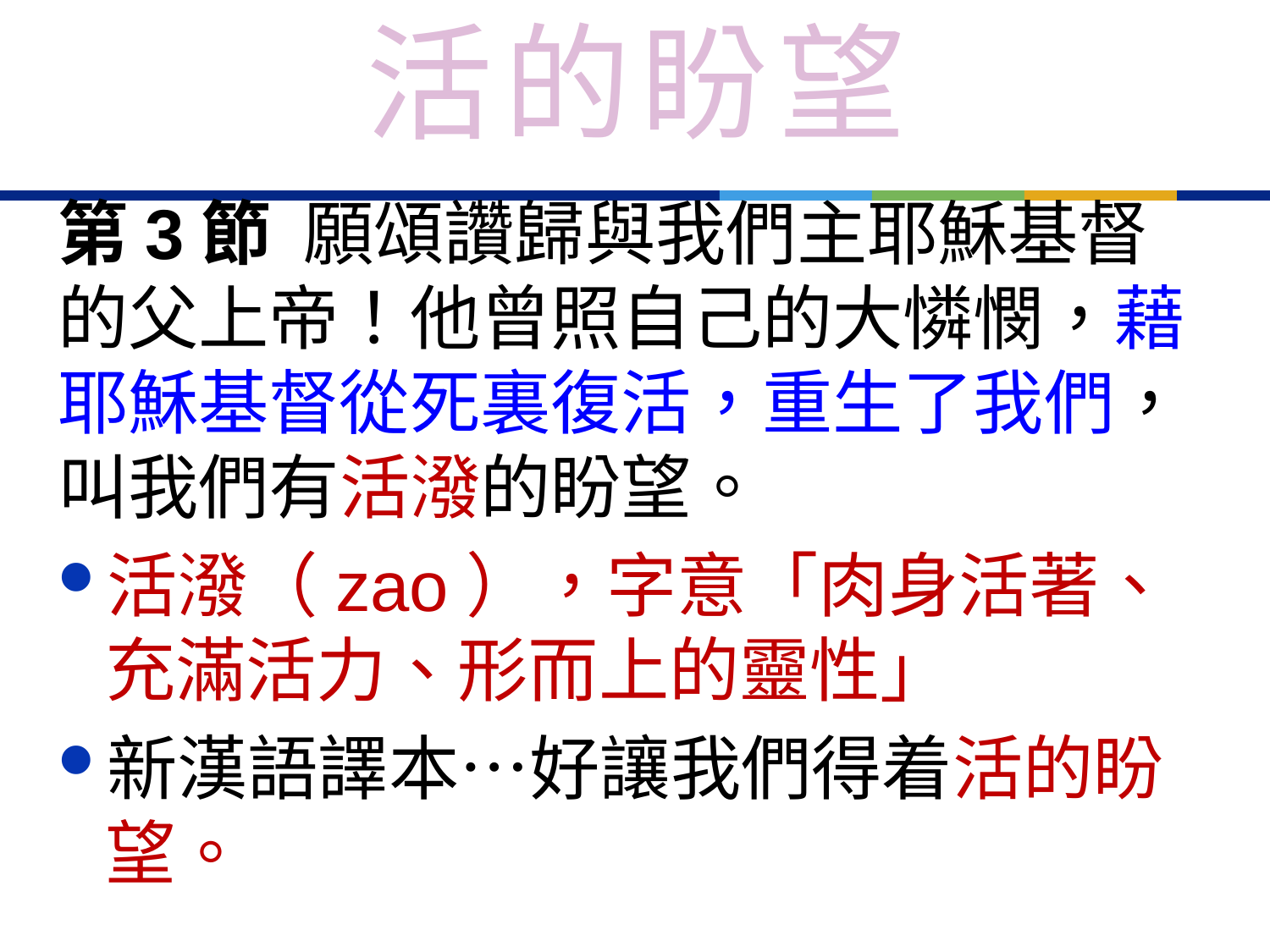

# 活的盼望

第3節  願頌讚歸與我們主耶穌基督的父上帝！他曾照自己的大憐憫，藉耶穌基督從死裏復活，重生了我們，叫我們有活潑的盼望。
活潑（zao），字意「肉身活著、充滿活力、形而上的靈性」
新漢語譯本…好讓我們得着活的盼望。